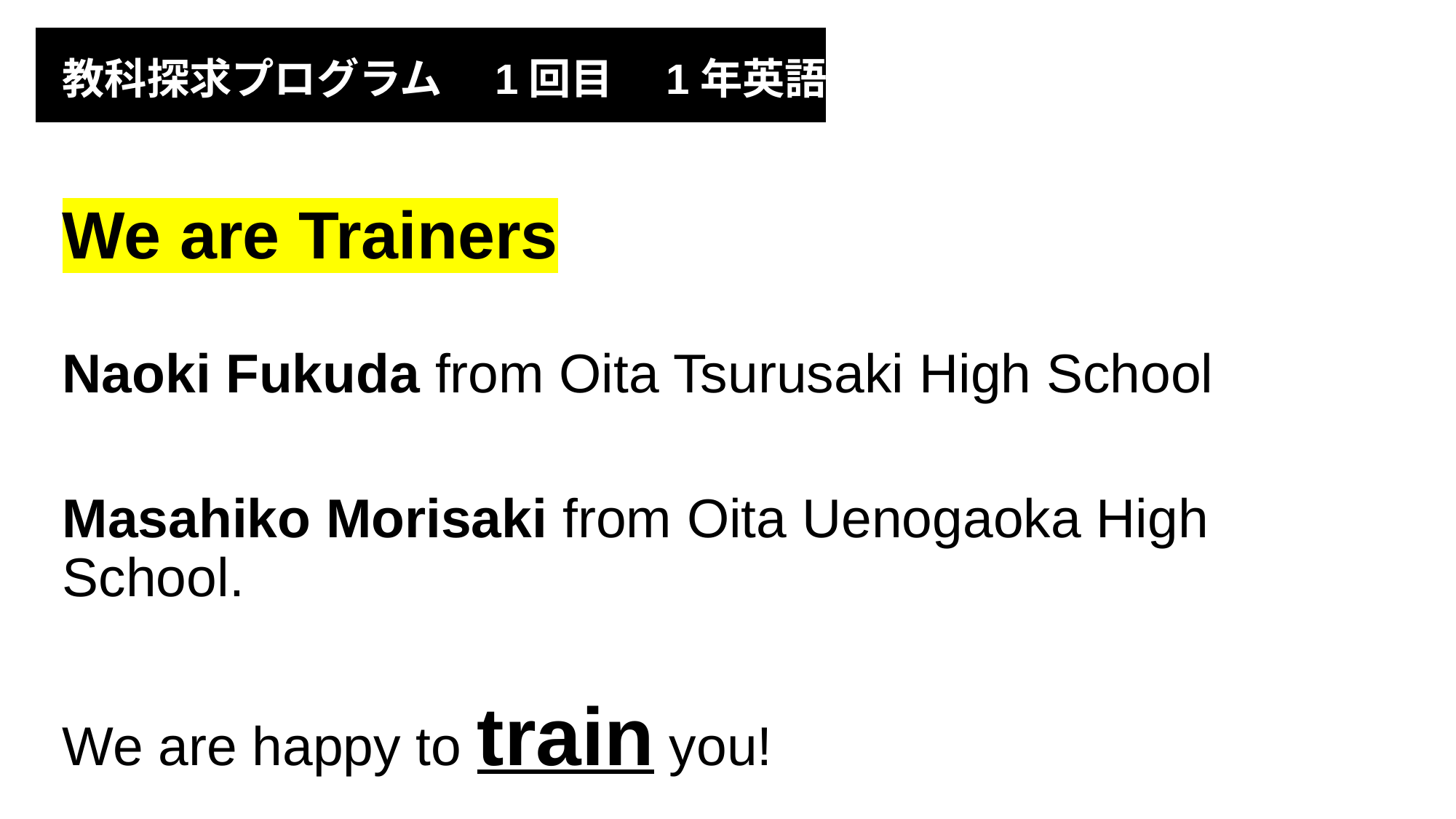

教科探求プログラム　1回目　1年英語
# We are Trainers
Naoki Fukuda from Oita Tsurusaki High School

Masahiko Morisaki from Oita Uenogaoka High School.

We are happy to train you!